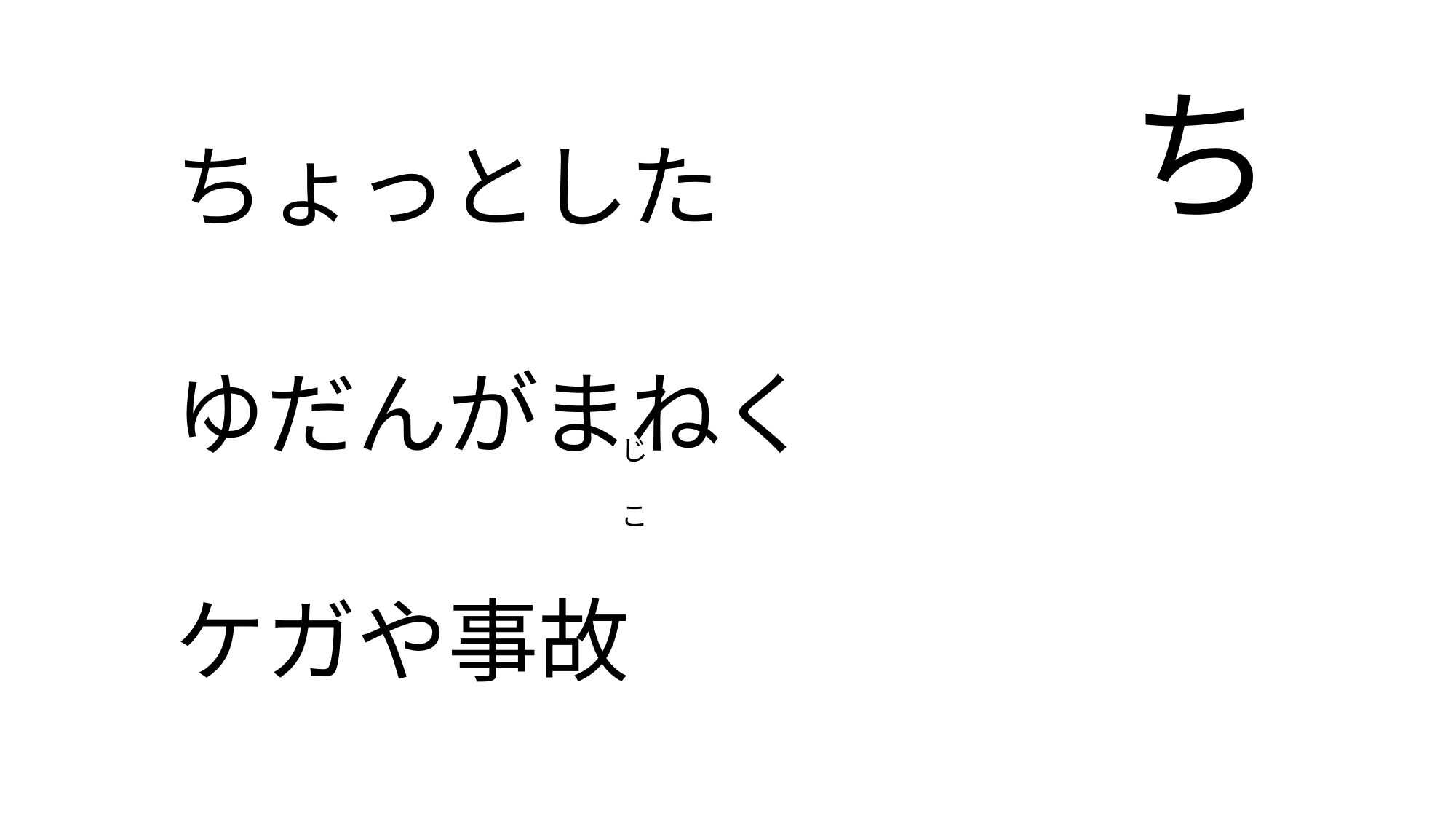

# ち
ちょっとした

ゆだんがまねく

ケガや事故
じ

こ